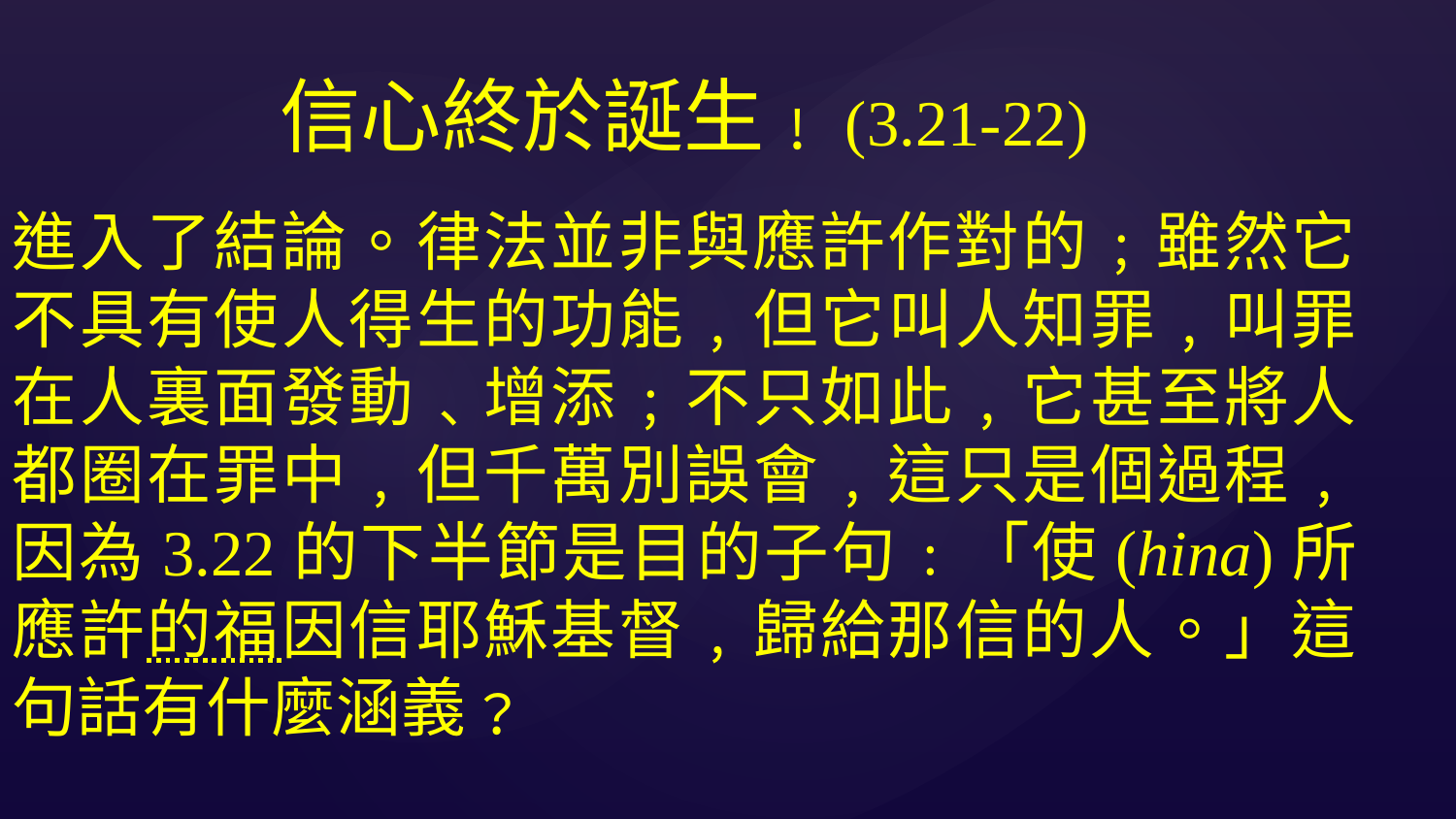

信心終於誕生﹗(3.21-22)

進入了結論。律法並非與應許作對的﹔雖然它不具有使人得生的功能﹐但它叫人知罪﹐叫罪在人裏面發動﹑增添﹔不只如此﹐它甚至將人都圈在罪中﹐但千萬別誤會﹐這只是個過程﹐因為3.22的下半節是目的子句﹕「使(hina)所應許的福因信耶穌基督﹐歸給那信的人。」這句話有什麼涵義﹖